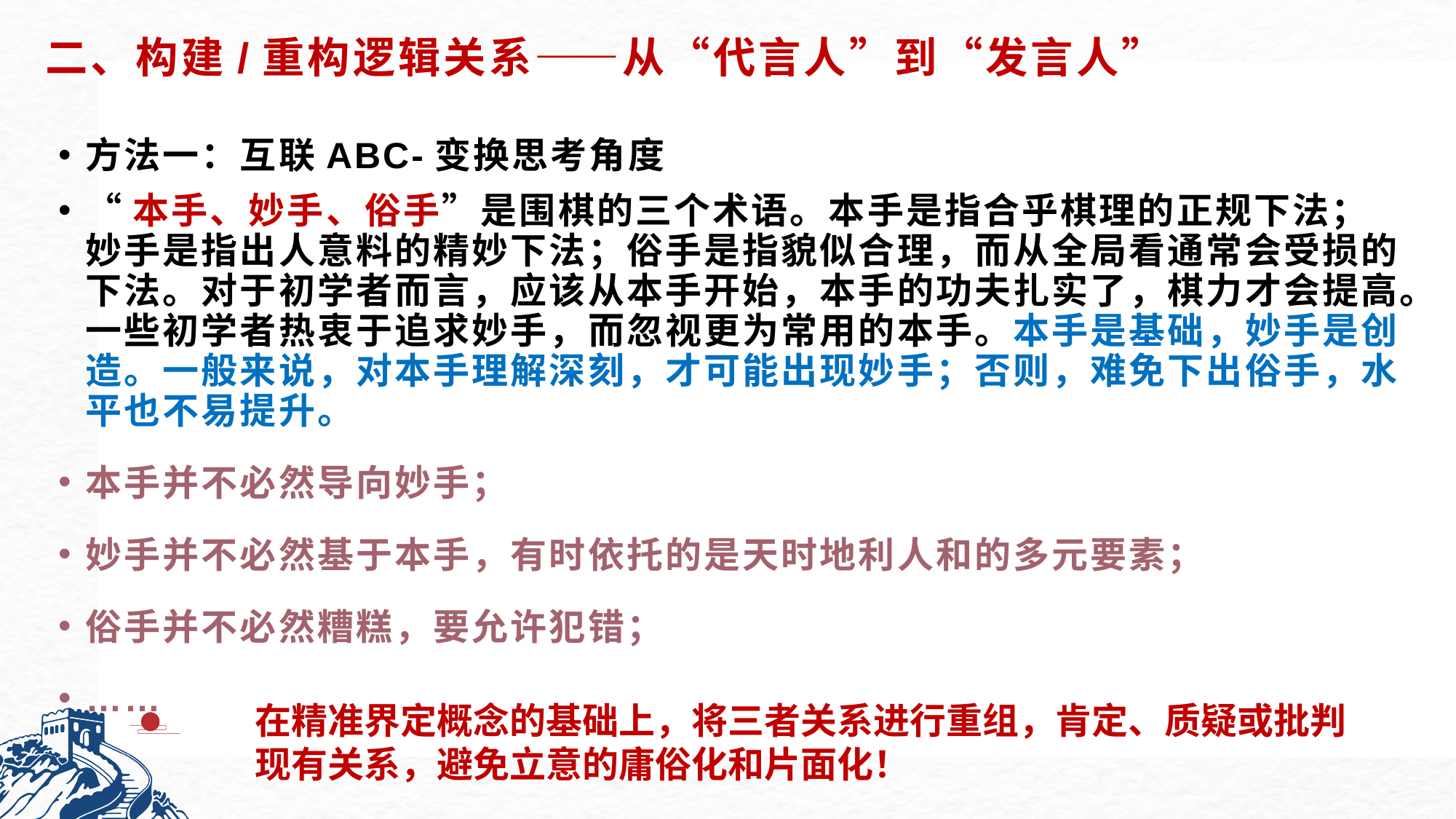

# 二、构建/重构逻辑关系——从“代言人”到“发言人”
方法一：互联ABC-变换思考角度
“本手、妙手、俗手”是围棋的三个术语。本手是指合乎棋理的正规下法；妙手是指出人意料的精妙下法；俗手是指貌似合理，而从全局看通常会受损的下法。对于初学者而言，应该从本手开始，本手的功夫扎实了，棋力才会提高。一些初学者热衷于追求妙手，而忽视更为常用的本手。本手是基础，妙手是创造。一般来说，对本手理解深刻，才可能出现妙手；否则，难免下出俗手，水平也不易提升。
本手并不必然导向妙手；
妙手并不必然基于本手，有时依托的是天时地利人和的多元要素；
俗手并不必然糟糕，要允许犯错；
……

在精准界定概念的基础上，将三者关系进行重组，肯定、质疑或批判现有关系，避免立意的庸俗化和片面化！